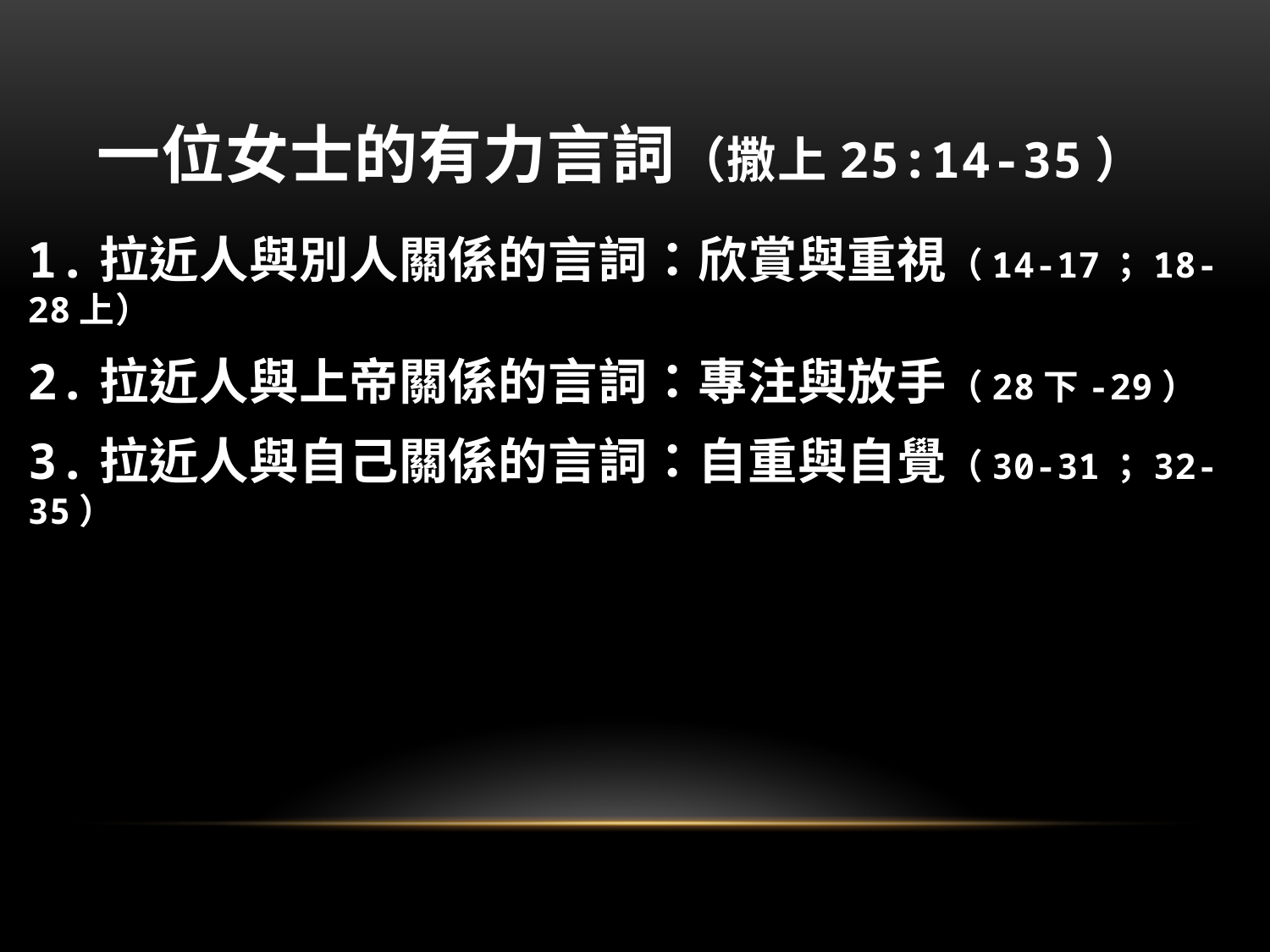

# 一位女士的有力言詞（撒上25:14-35）
1.拉近人與別人關係的言詞：欣賞與重視（14-17；18-28上）
2.拉近人與上帝關係的言詞：專注與放手（28下-29）
3.拉近人與自己關係的言詞：自重與自覺（30-31；32-35）